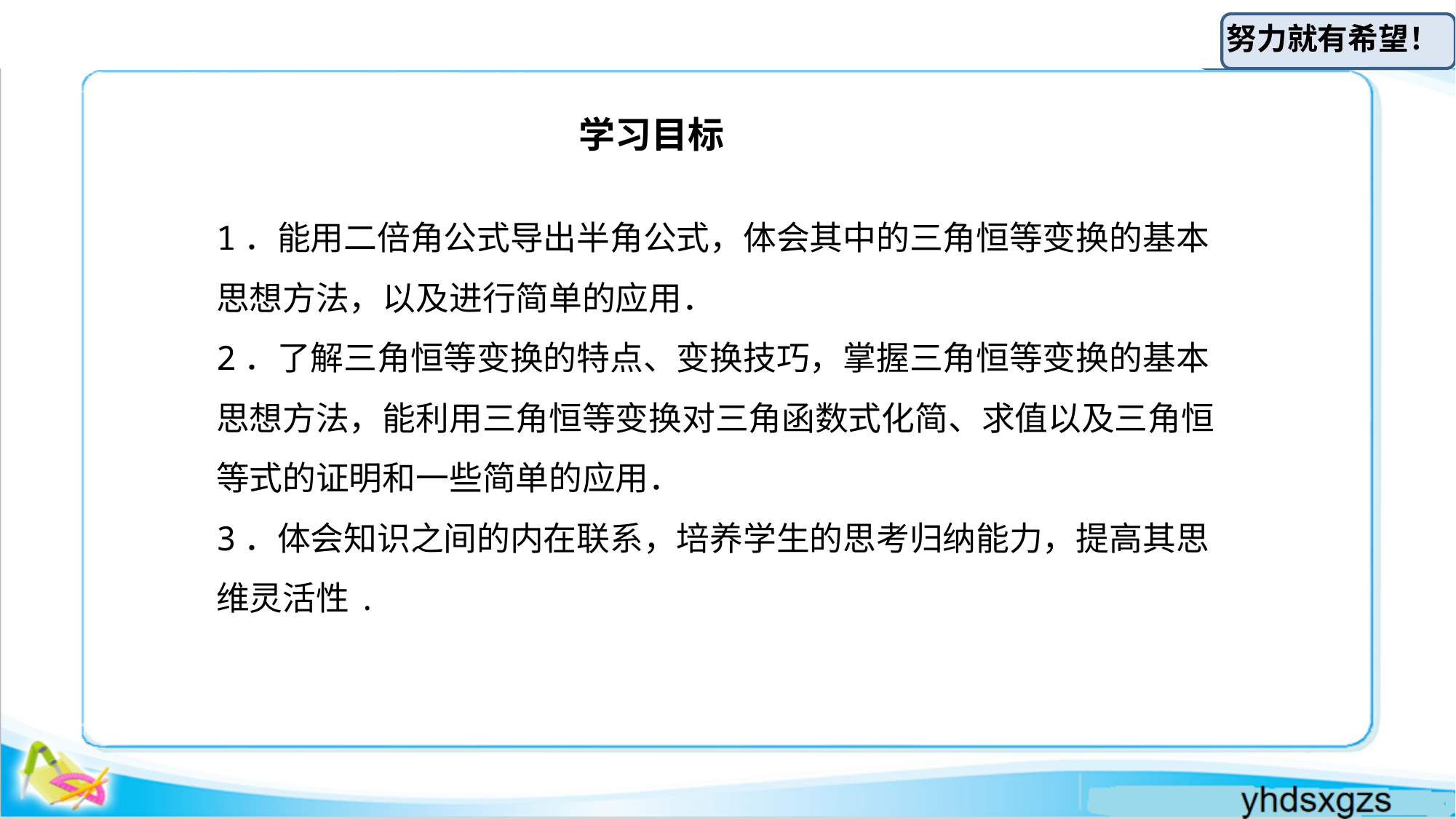

学习目标
1．能用二倍角公式导出半角公式，体会其中的三角恒等变换的基本思想方法，以及进行简单的应用．
2．了解三角恒等变换的特点、变换技巧，掌握三角恒等变换的基本思想方法，能利用三角恒等变换对三角函数式化简、求值以及三角恒等式的证明和一些简单的应用．
3．体会知识之间的内在联系，培养学生的思考归纳能力，提高其思维灵活性.